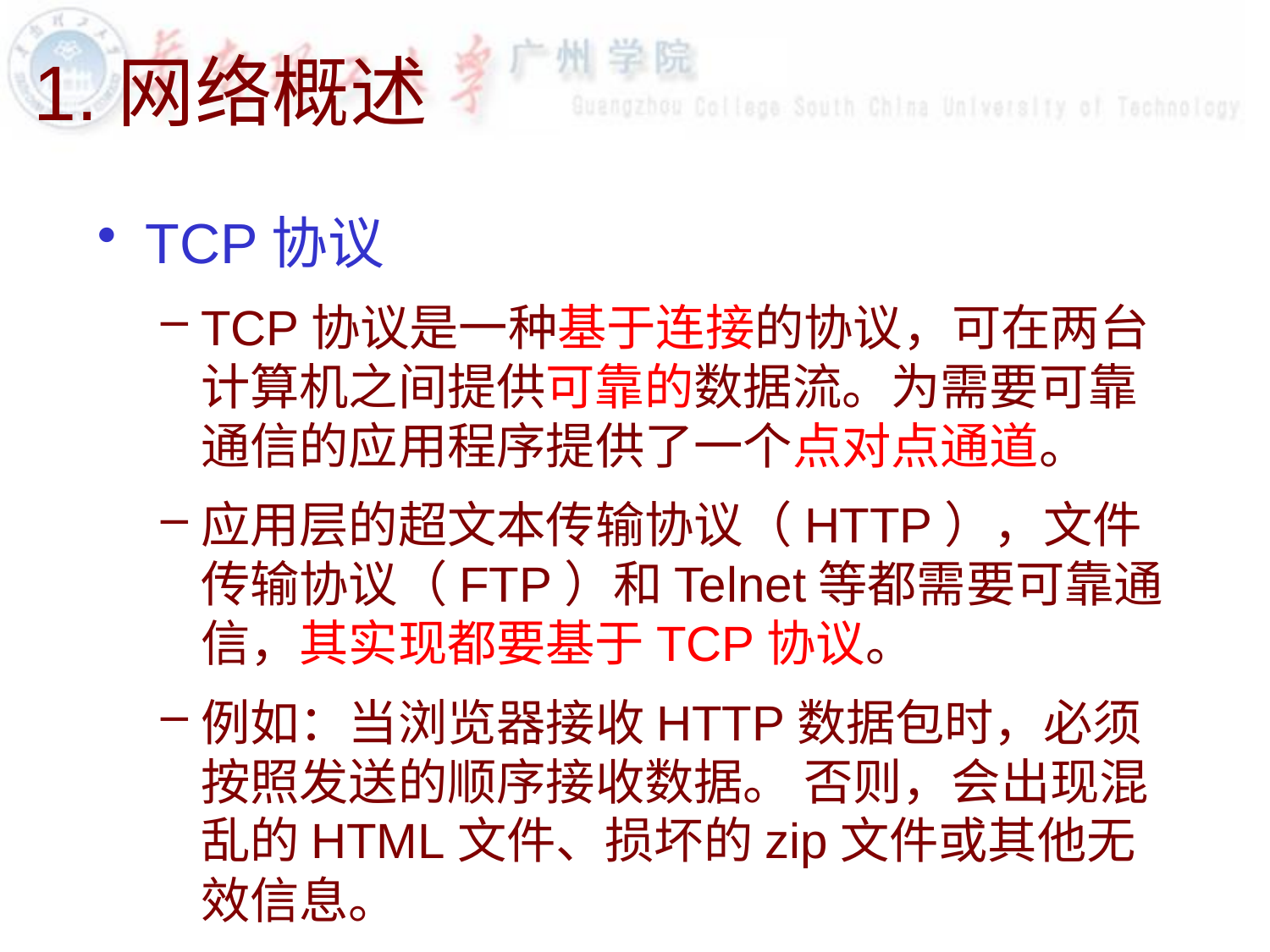

# 1.网络概述
TCP协议
TCP协议是一种基于连接的协议，可在两台计算机之间提供可靠的数据流。为需要可靠通信的应用程序提供了一个点对点通道。
应用层的超文本传输协议（HTTP），文件传输协议（FTP）和Telnet等都需要可靠通信，其实现都要基于TCP协议。
例如：当浏览器接收HTTP数据包时，必须按照发送的顺序接收数据。 否则，会出现混乱的HTML文件、损坏的zip文件或其他无效信息。